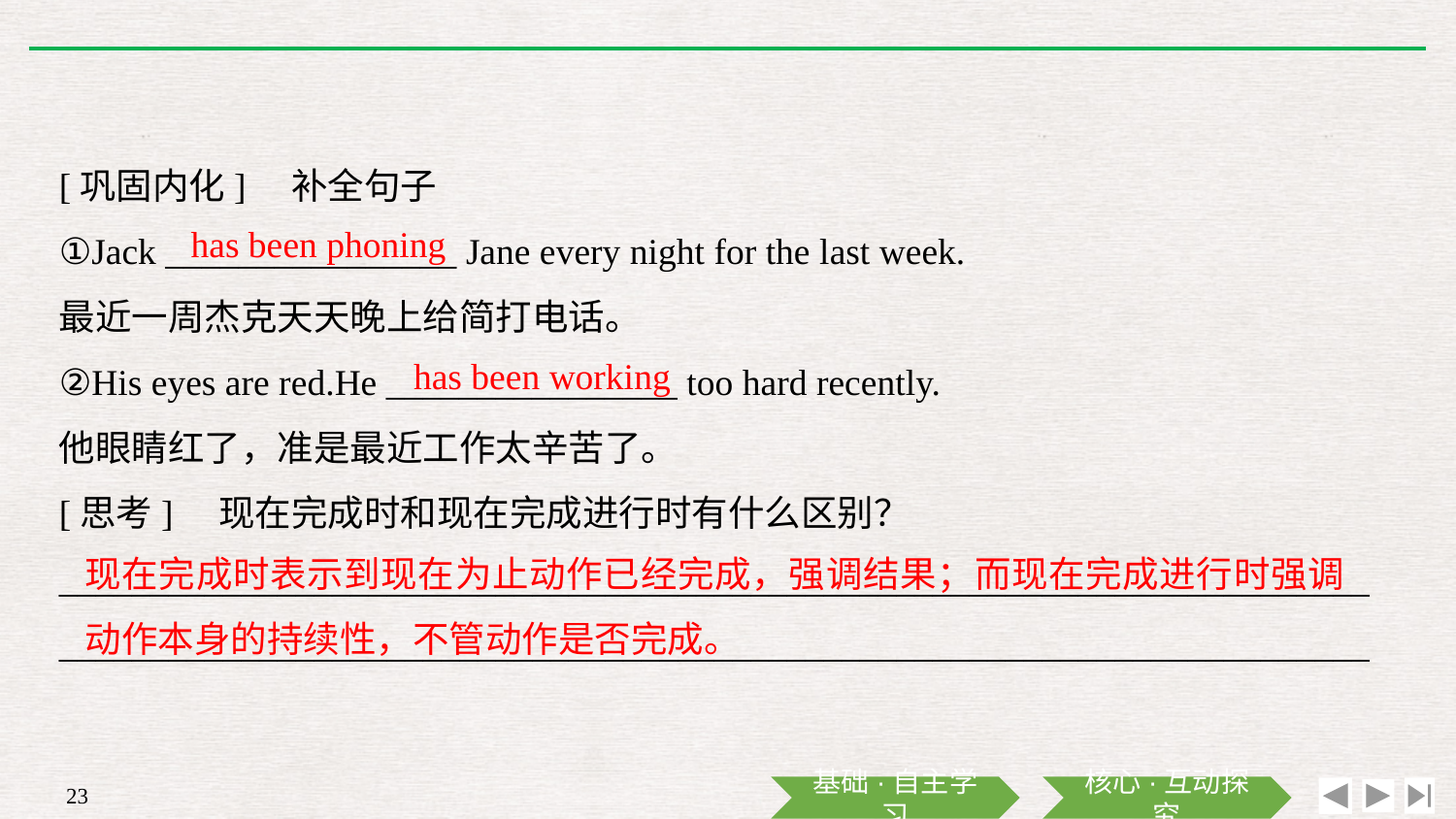

[巩固内化]　补全句子
①Jack ________________ Jane every night for the last week.
最近一周杰克天天晚上给简打电话。
②His eyes are red.He ________________ too hard recently.
他眼睛红了，准是最近工作太辛苦了。
[思考]　现在完成时和现在完成进行时有什么区别？
________________________________________________________________________
________________________________________________________________________
has been phoning
has been working
现在完成时表示到现在为止动作已经完成，强调结果；而现在完成进行时强调动作本身的持续性，不管动作是否完成。